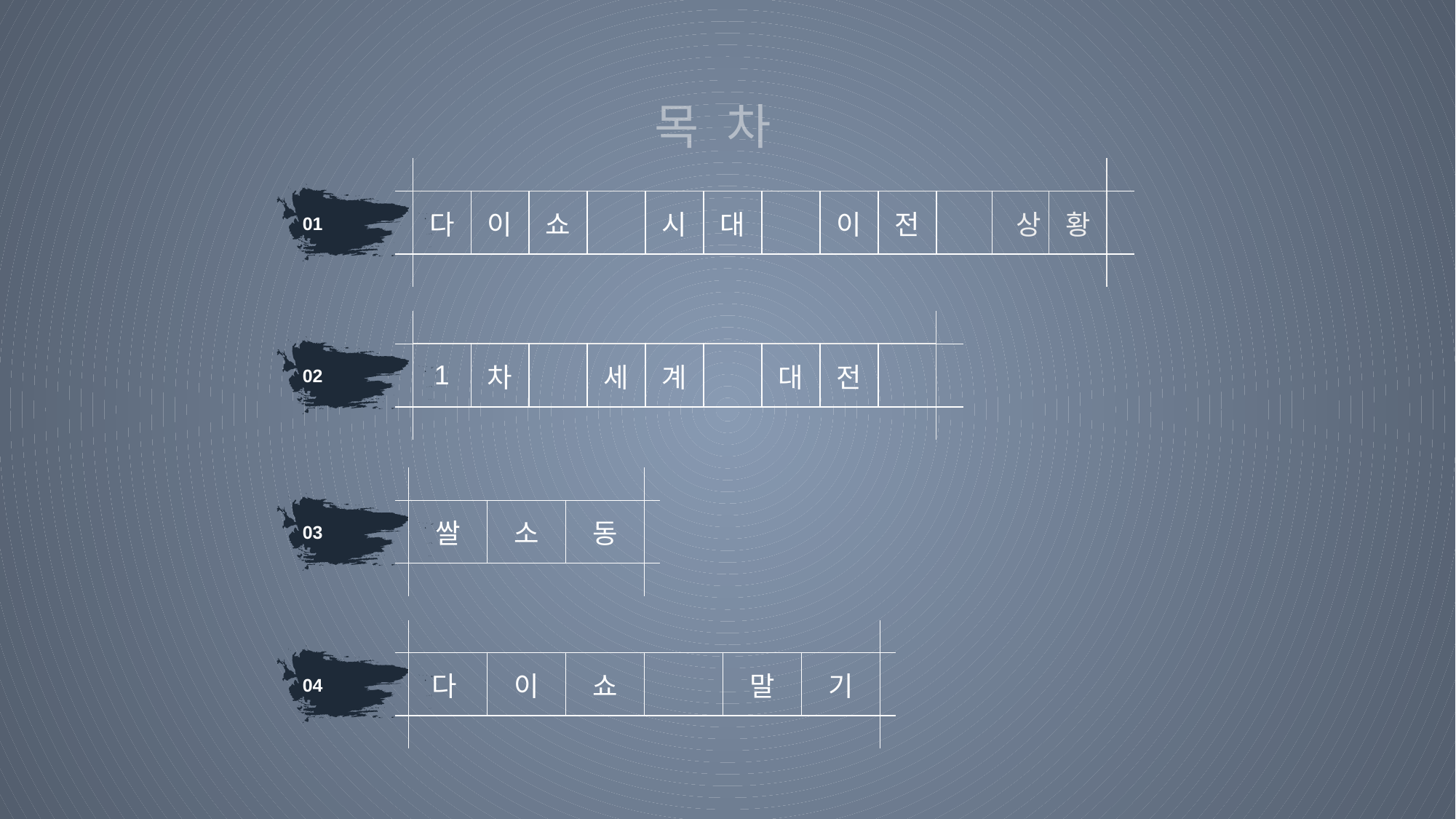

목  차
|  |  |  |  |  |  |  |  |  |  |  |  |  |  |
| --- | --- | --- | --- | --- | --- | --- | --- | --- | --- | --- | --- | --- | --- |
|  | 다 | 이 | 쇼 |  | 시 | 대 |  | 이 | 전 |  | 상 | 황 |  |
|  |  |  |  |  |  |  |  |  |  |  |  |  |  |
01
|  |  |  |  |  |  |  |  |  |  |  |
| --- | --- | --- | --- | --- | --- | --- | --- | --- | --- | --- |
|  | 1 | 차 |  | 세 | 계 |  | 대 | 전 |  |  |
|  |  |  |  |  |  |  |  |  |  |  |
02
|  |  |  |  |  |
| --- | --- | --- | --- | --- |
|  | 쌀 | 소 | 동 |  |
|  |  |  |  |  |
03
|  |  |  |  |  |  |  |  |
| --- | --- | --- | --- | --- | --- | --- | --- |
|  | 다 | 이 | 쇼 |  | 말 | 기 |  |
|  |  |  |  |  |  |  |  |
04